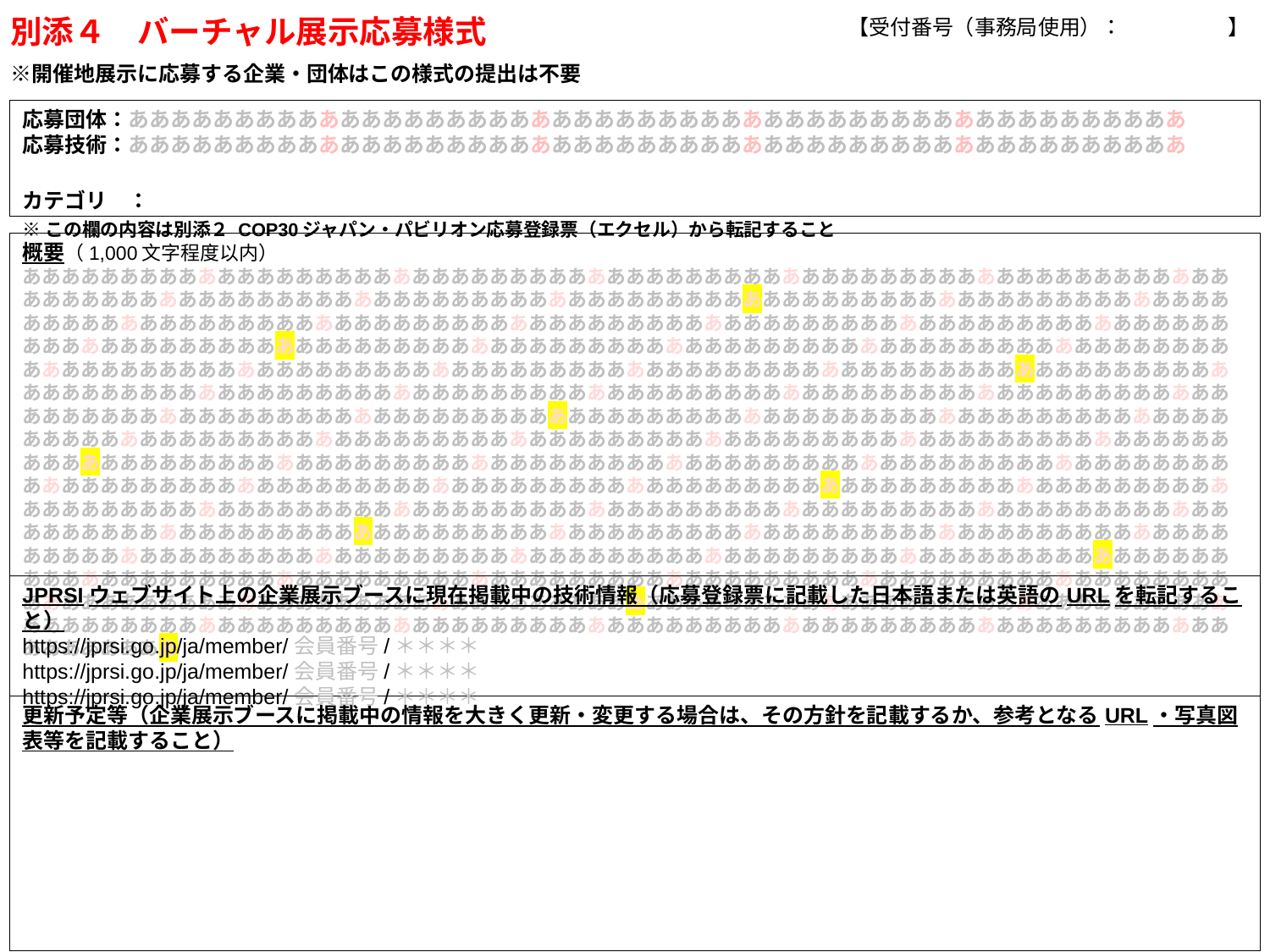

# 別添４　バーチャル展示応募様式 ※開催地展示に応募する企業・団体はこの様式の提出は不要
【受付番号（事務局使用）：　　　　　】
応募団体：ああああああああああああああああああああああああああああああああああああああああああああああああああ
応募技術：ああああああああああああああああああああああああああああああああああああああああああああああああああ
カテゴリ　：
※この欄の内容は別添２ COP30ジャパン・パビリオン応募登録票（エクセル）から転記すること
概要（1,000文字程度以内）
ああああああああああああああああああああああああああああああああああああああああああああああああああああああああああああああああああああああああああああああああああああああああああああああああああああああああああああああああああああああああああああああああああああああああああああああああああああああああああああああああああああああああああああああああああああああああああああああああああああああああああああああああああああああああああああああああああああああああああああああああああああああああああああああああああああああああああああああああああああああああああああああああああああああああああああああああああああああああああああああああああああああああああああああああああああああああああああああああああああああああああああああああああああああああああああああああああああああああああああああああああああああああああああああああああああああああああああああああああああああああああああああああああああああああああああああああああああああああああああああああああああああああああああああああああああああああああああああああああああああああああああああああああああああああああああああああああああああああああああああああああああああああああああああああああああああああああああああああああああああああああああああああああああああああああああああああああああああああああああああああああああああああああああああああああああああああああああああああああああああああああああああああああああああああああああああああああああああああああああああああああああああああああああああああああああああああああああああああああああああああああああああああああああああああああああああああああああああああああああああああああああああああああああああああああああああああああああああああああああああああああああああああああああああああああああああああああああああああああああああああああああああああああああああああああああああああああああああああああああああああああああああああああああああああああああああああああああああああああああああああああああああああああああああああああああああああああああああああああああああああ
JPRSIウェブサイト上の企業展示ブースに現在掲載中の技術情報（応募登録票に記載した日本語または英語のURLを転記すること）
https://jprsi.go.jp/ja/member/会員番号/＊＊＊＊
https://jprsi.go.jp/ja/member/会員番号/＊＊＊＊
https://jprsi.go.jp/ja/member/会員番号/＊＊＊＊
更新予定等（企業展示ブースに掲載中の情報を大きく更新・変更する場合は、その方針を記載するか、参考となるURL・写真図表等を記載すること）